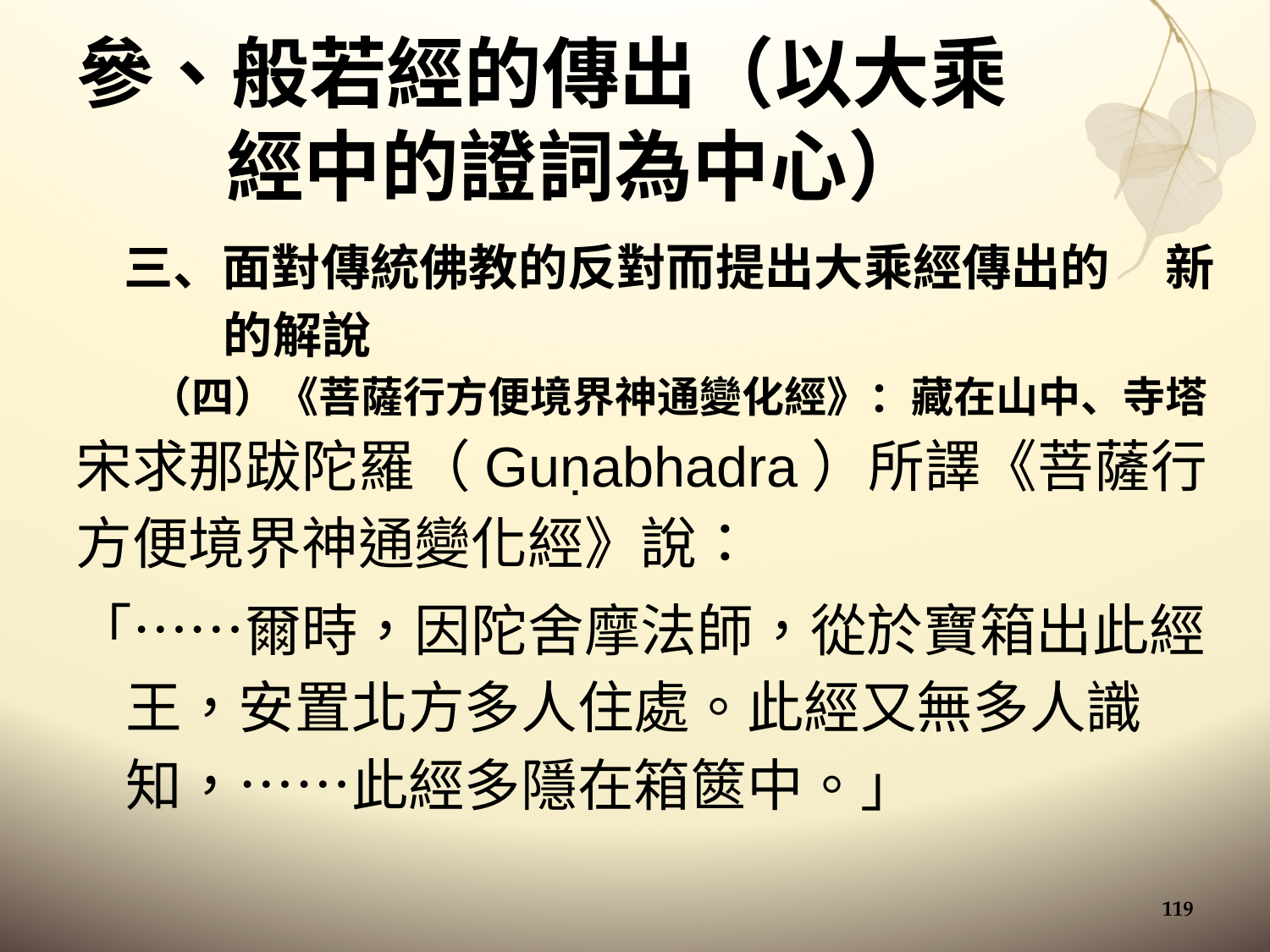

# 參、般若經的傳出（以大乘經中的證詞為中心）
三、面對傳統佛教的反對而提出大乘經傳出的    新的解說
（四）《菩薩行方便境界神通變化經》：藏在山中、寺塔
宋求那跋陀羅（Guṇabhadra）所譯《菩薩行方便境界神通變化經》說：
「……爾時，因陀舍摩法師，從於寶箱出此經王，安置北方多人住處。此經又無多人識知，……此經多隱在箱篋中。」

119